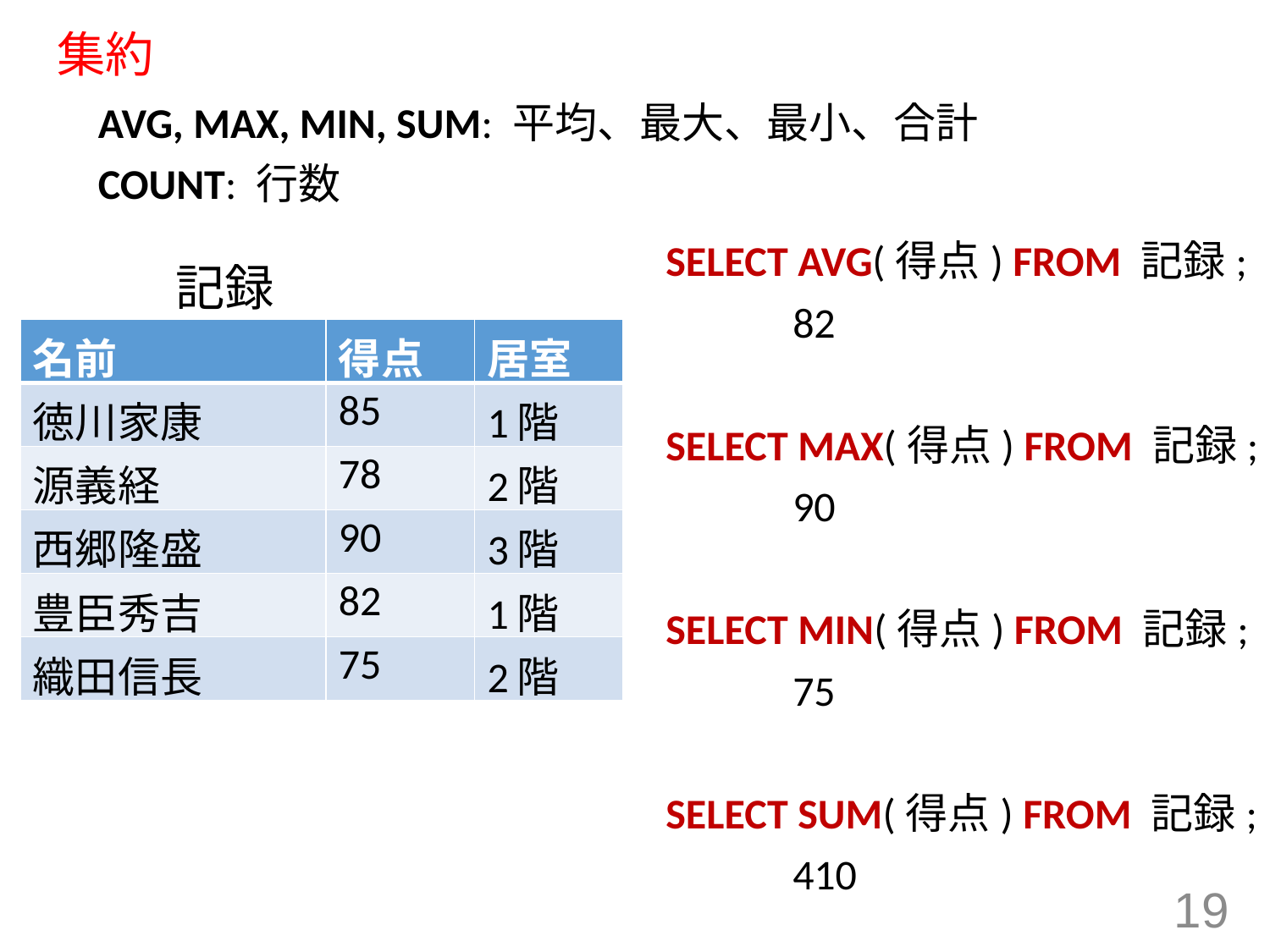

# 集約
AVG, MAX, MIN, SUM: 平均、最大、最小、合計
COUNT: 行数
SELECT AVG(得点) FROM 記録;
	82

SELECT MAX(得点) FROM 記録;
	90

SELECT MIN(得点) FROM 記録;
	75

SELECT SUM(得点) FROM 記録;
	410

記録
| 名前 | 得点 | 居室 |
| --- | --- | --- |
| 徳川家康 | 85 | 1階 |
| 源義経 | 78 | 2階 |
| 西郷隆盛 | 90 | 3階 |
| 豊臣秀吉 | 82 | 1階 |
| 織田信長 | 75 | 2階 |
19